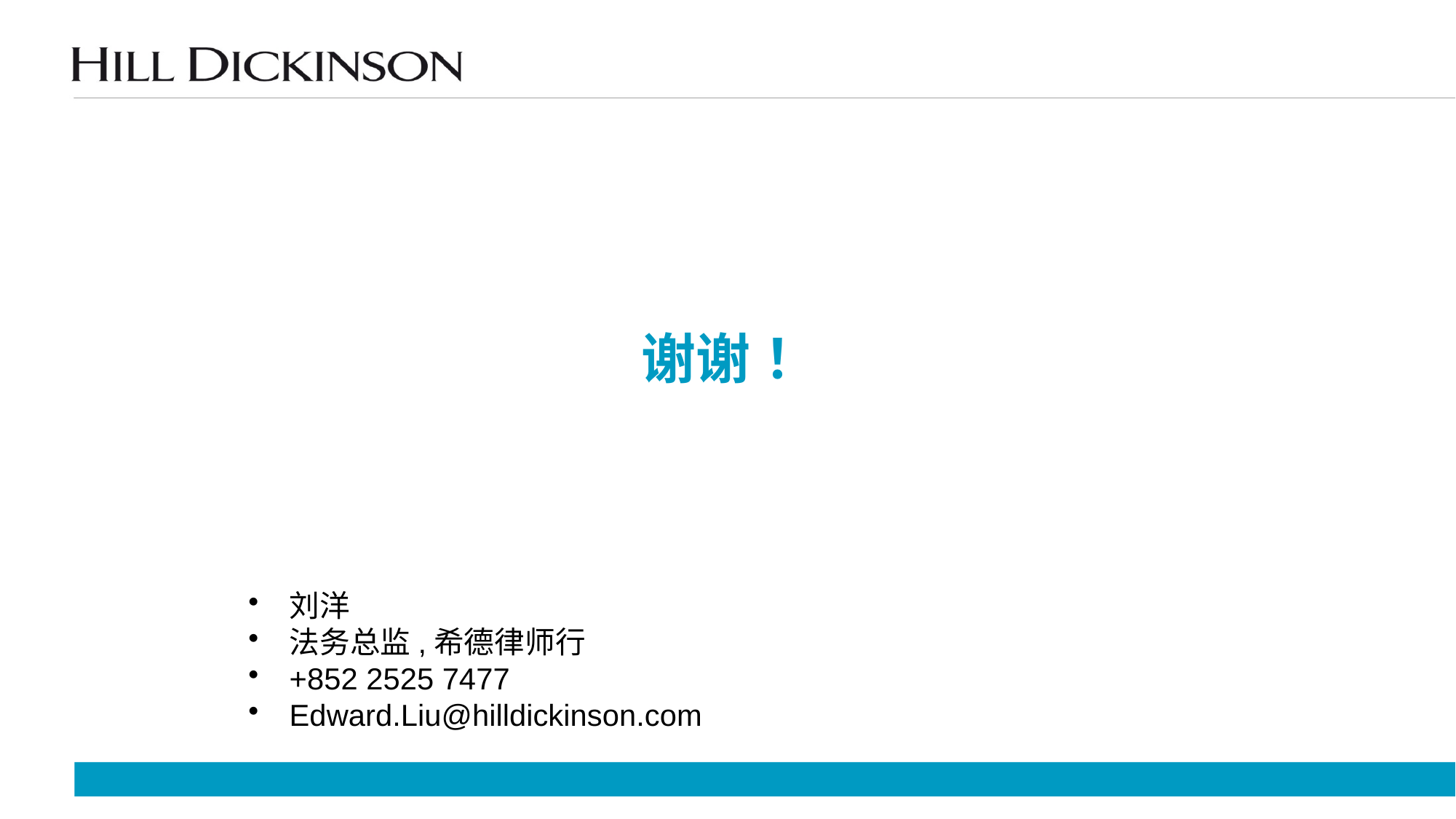

# 谢谢！
刘洋
法务总监,希德律师行
+852 2525 7477
Edward.Liu@hilldickinson.com